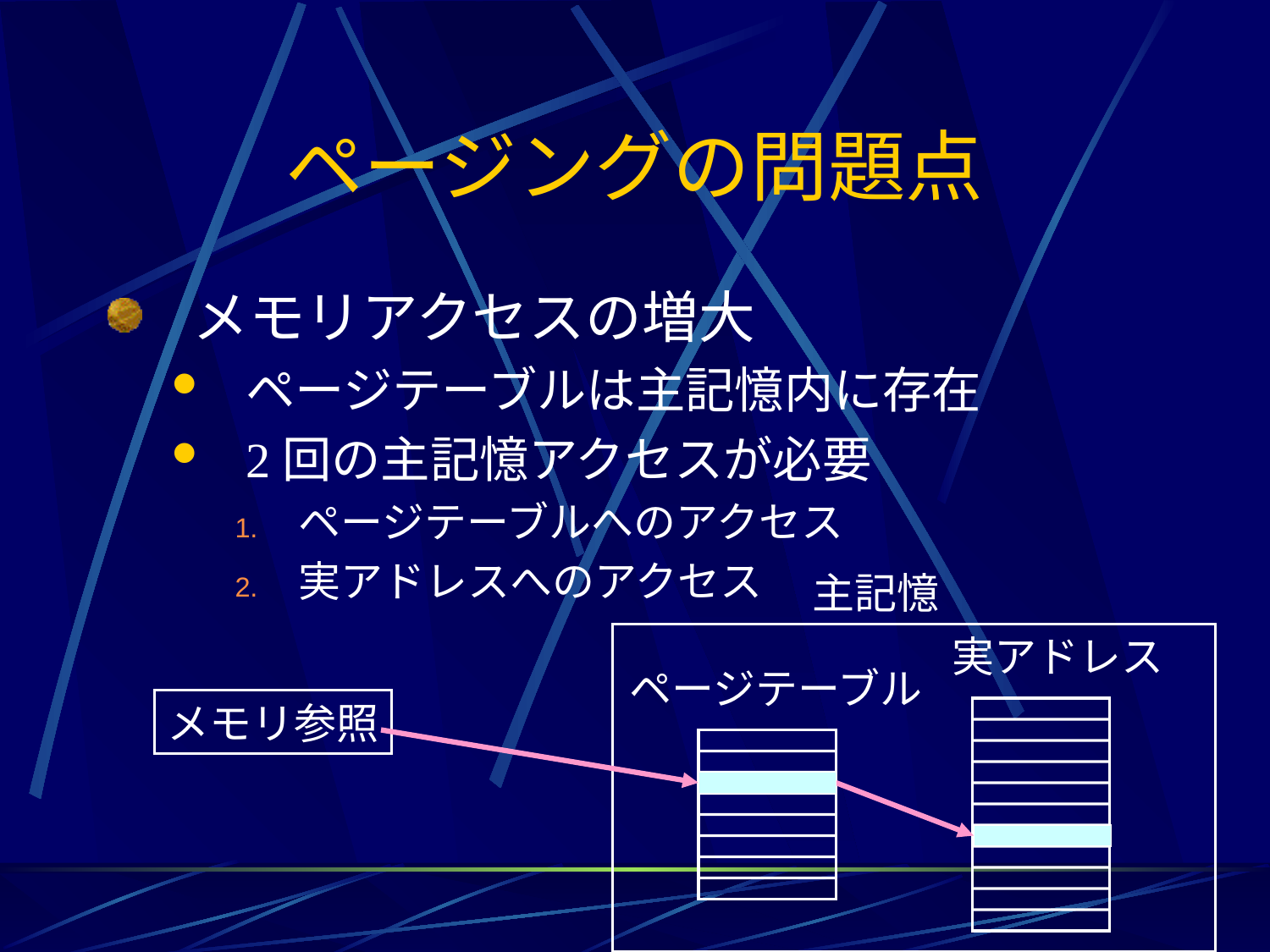

# ページングの問題点
メモリアクセスの増大
ページテーブルは主記憶内に存在
2回の主記憶アクセスが必要
ページテーブルへのアクセス
実アドレスへのアクセス
主記憶

実アドレス
ページテーブル
メモリ参照